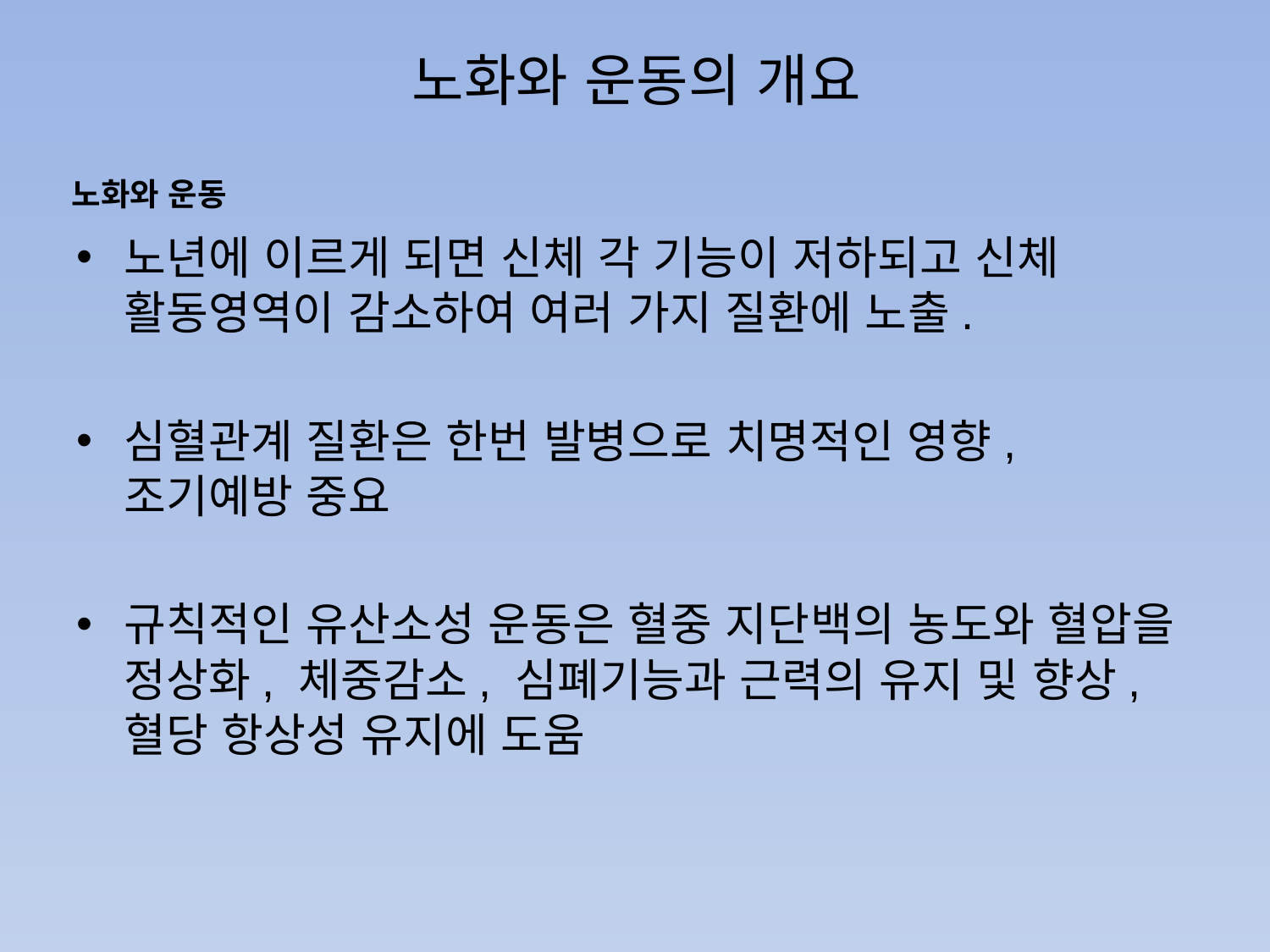

# 노화와 운동의 개요
노화와 운동
노년에 이르게 되면 신체 각 기능이 저하되고 신체 활동영역이 감소하여 여러 가지 질환에 노출.

심혈관계 질환은 한번 발병으로 치명적인 영향, 조기예방 중요

규칙적인 유산소성 운동은 혈중 지단백의 농도와 혈압을 정상화, 체중감소, 심폐기능과 근력의 유지 및 향상, 혈당 항상성 유지에 도움